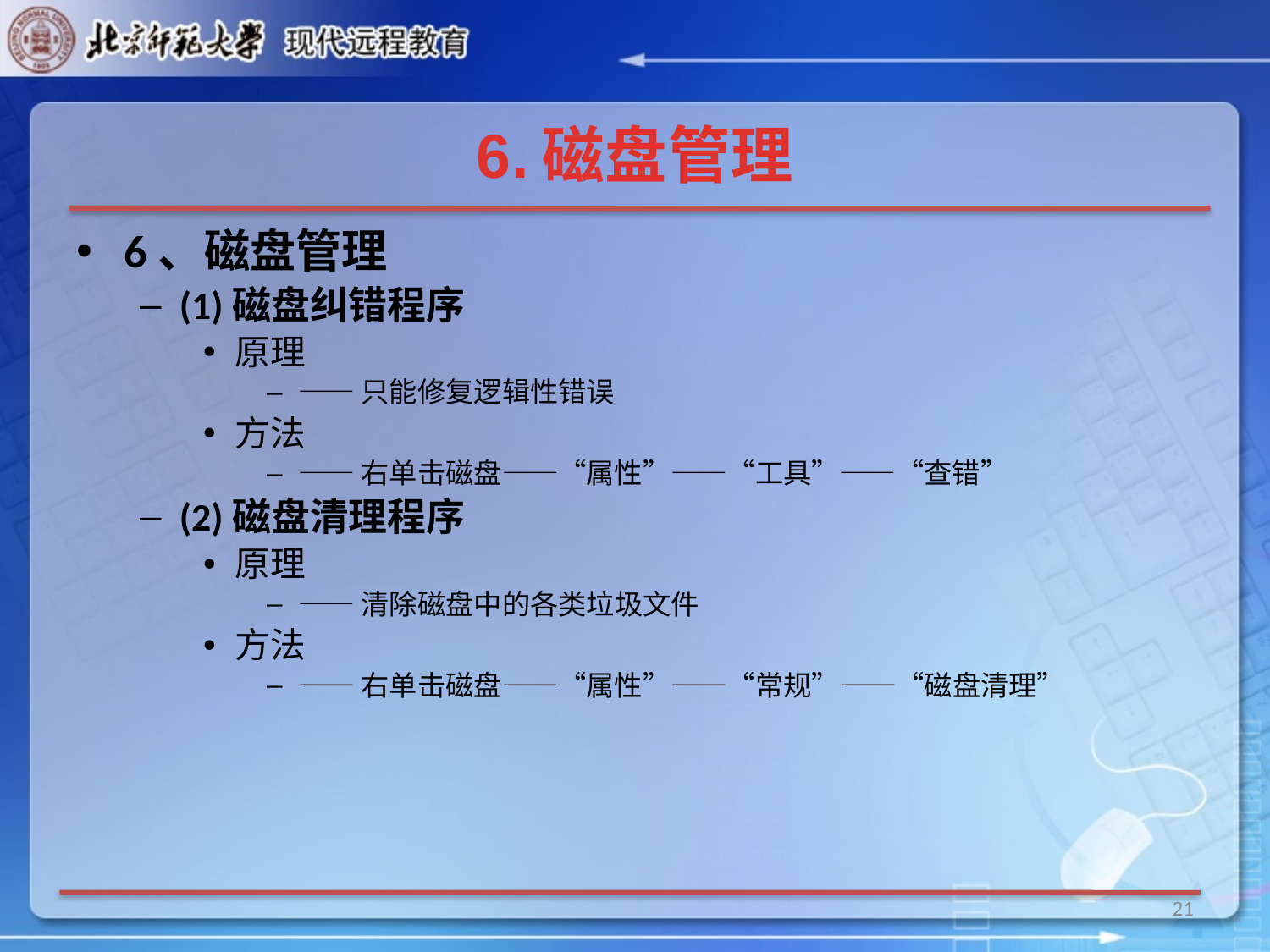

# 6.磁盘管理
6、磁盘管理
(1)磁盘纠错程序
原理
——只能修复逻辑性错误
方法
——右单击磁盘——“属性”——“工具”——“查错”
(2)磁盘清理程序
原理
——清除磁盘中的各类垃圾文件
方法
——右单击磁盘——“属性”——“常规”——“磁盘清理”
21